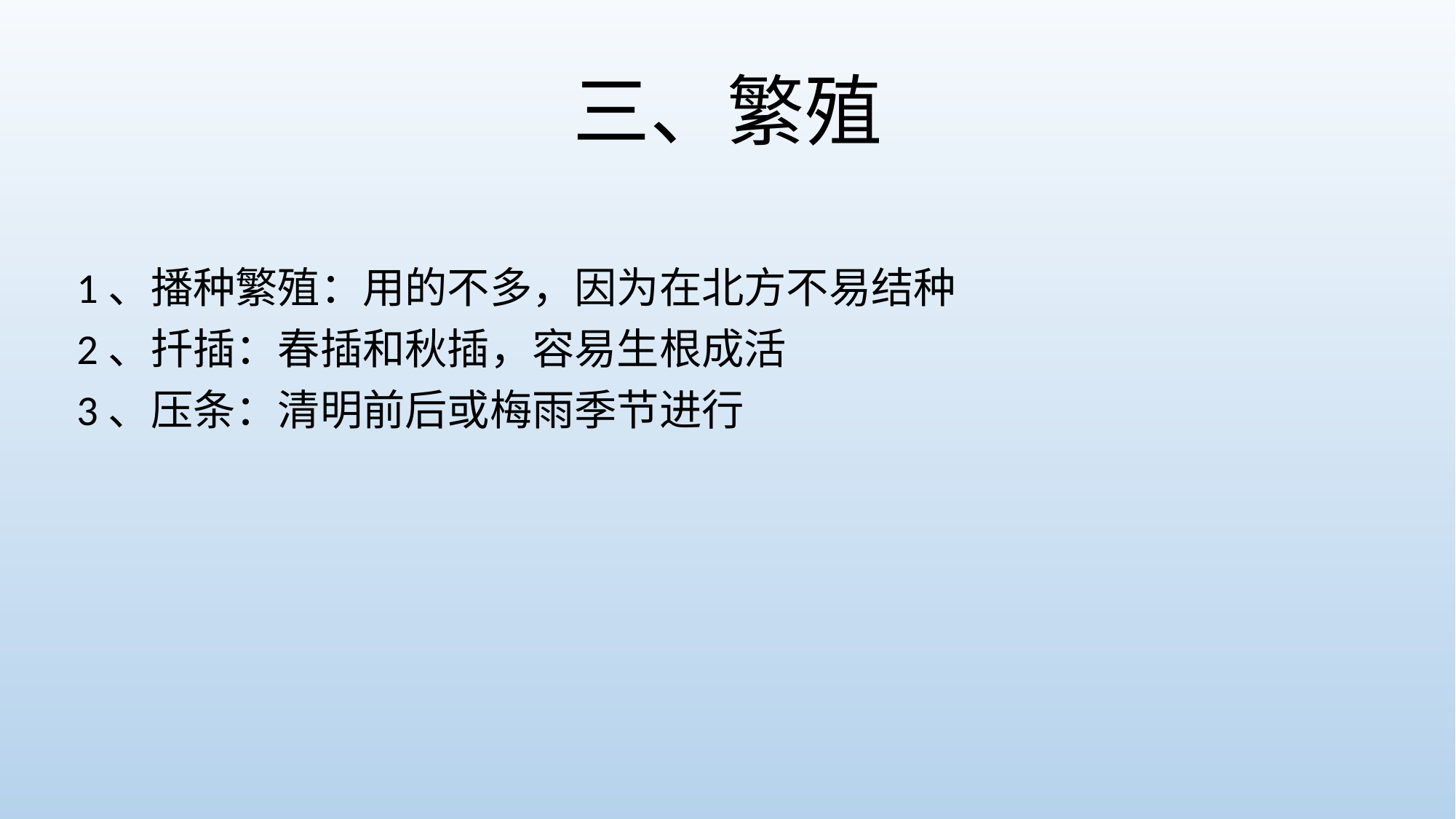

# 三、繁殖

1、播种繁殖：用的不多，因为在北方不易结种
2、扦插：春插和秋插，容易生根成活
3、压条：清明前后或梅雨季节进行